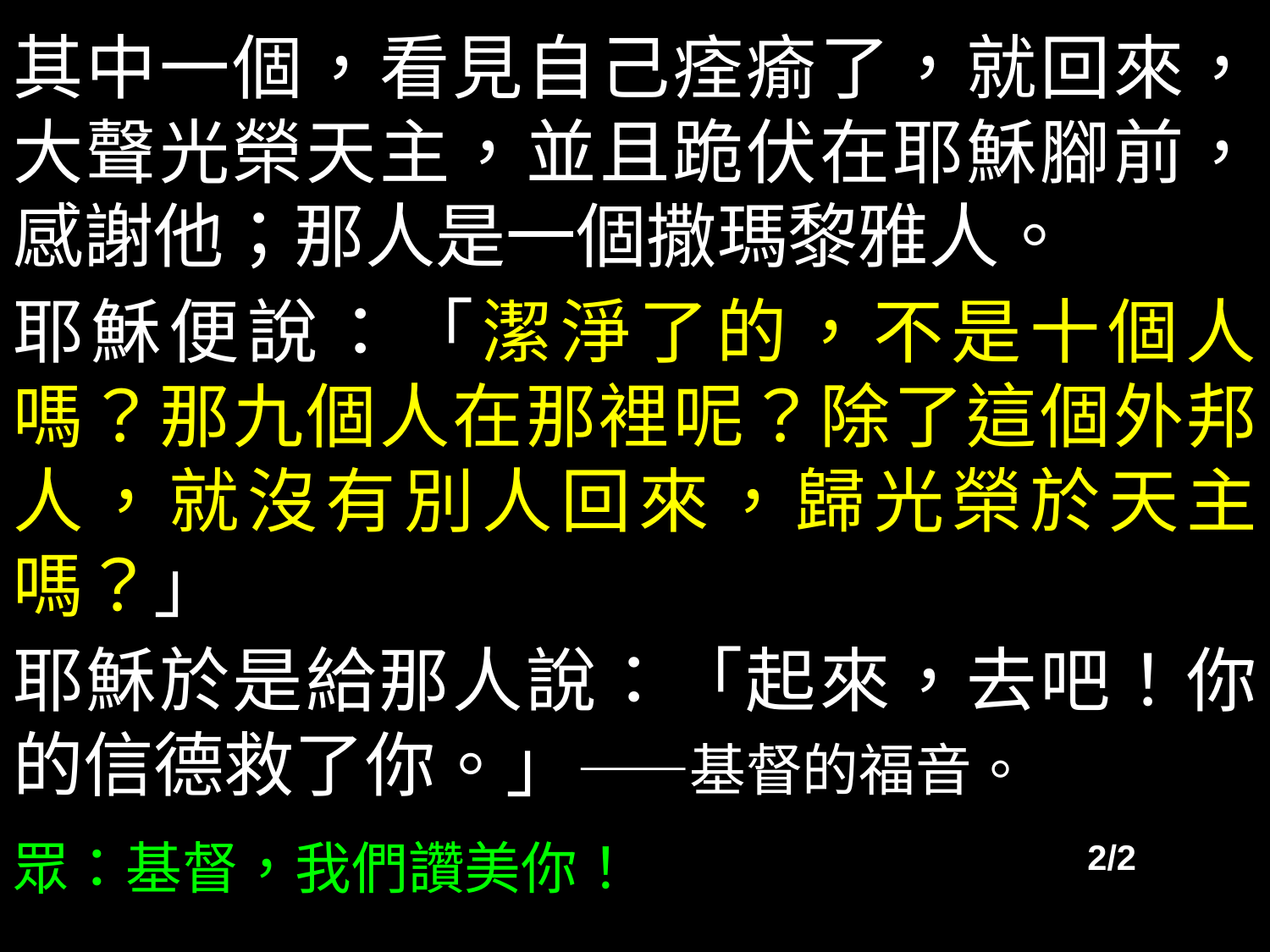

其中一個，看見自己痊瘉了，就回來，大聲光榮天主，並且跪伏在耶穌腳前，感謝他；那人是一個撒瑪黎雅人。
耶穌便說：「潔淨了的，不是十個人嗎？那九個人在那裡呢？除了這個外邦人，就沒有別人回來，歸光榮於天主嗎？」
耶穌於是給那人說：「起來，去吧！你的信德救了你。」——基督的福音。
眾：基督，我們讚美你！

2/2